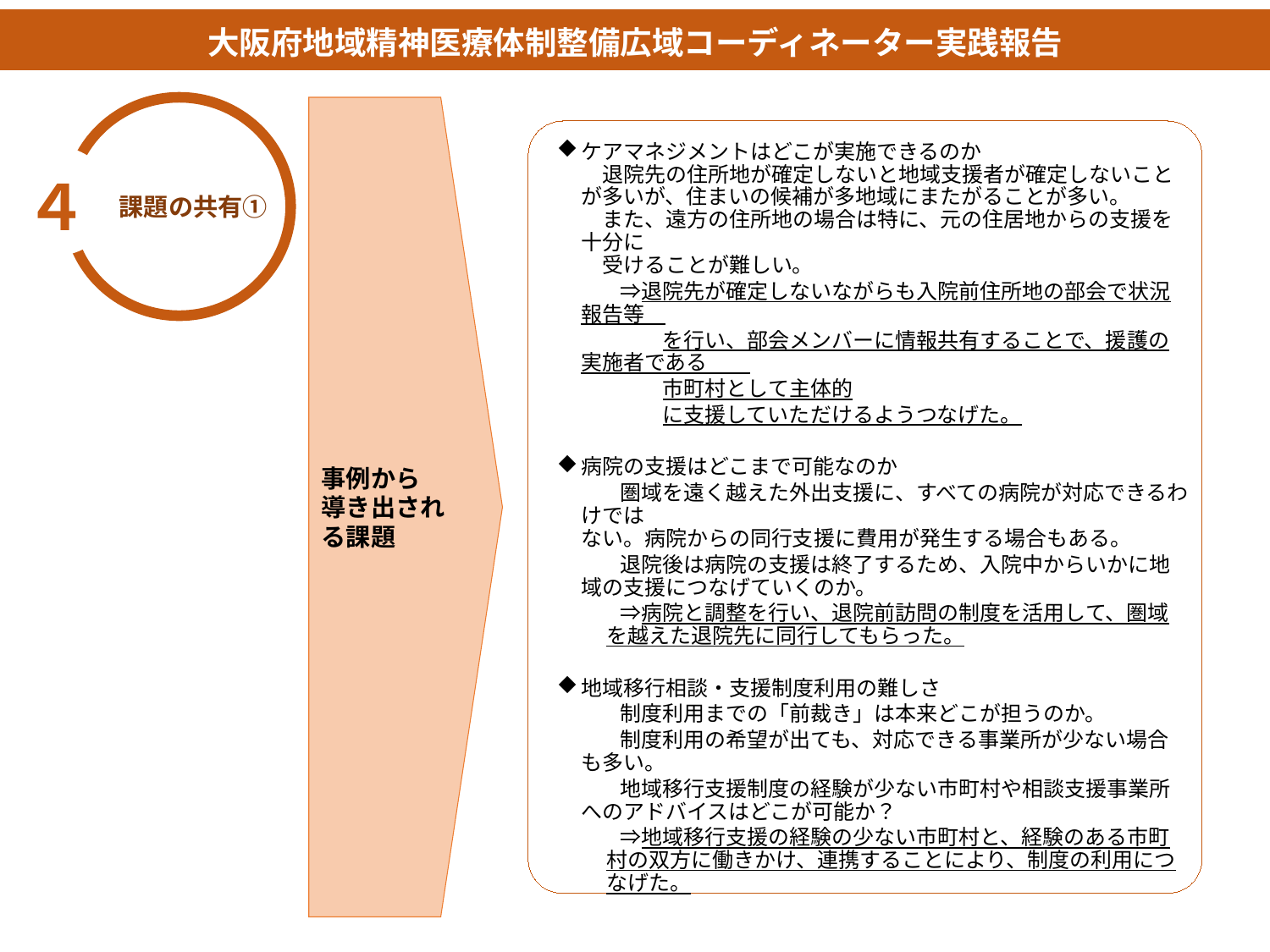

大阪府地域精神医療体制整備広域コーディネーター実践報告

４
課題の共有①
事例から
導き出される課題
ケアマネジメントはどこが実施できるのか
　退院先の住所地が確定しないと地域支援者が確定しないことが多いが、住まいの候補が多地域にまたがることが多い。
　また、遠方の住所地の場合は特に、元の住居地からの支援を十分に
　受けることが難しい。
　　　⇒退院先が確定しないながらも入院前住所地の部会で状況報告等
　　　　　を行い、部会メンバーに情報共有することで、援護の実施者である
　　　　　市町村として主体的
　　　　　に支援していただけるようつなげた。

病院の支援はどこまで可能なのか
　　　圏域を遠く越えた外出支援に、すべての病院が対応できるわけでは
ない。病院からの同行支援に費用が発生する場合もある。
　　　退院後は病院の支援は終了するため、入院中からいかに地域の支援につなげていくのか。
　　　⇒病院と調整を行い、退院前訪問の制度を活用して、圏域を越えた退院先に同行してもらった。

地域移行相談・支援制度利用の難しさ
　　　制度利用までの「前裁き」は本来どこが担うのか。
　　　制度利用の希望が出ても、対応できる事業所が少ない場合も多い。
　　　地域移行支援制度の経験が少ない市町村や相談支援事業所へのアドバイスはどこが可能か？
　　　⇒地域移行支援の経験の少ない市町村と、経験のある市町村の双方に働きかけ、連携することにより、制度の利用につなげた。